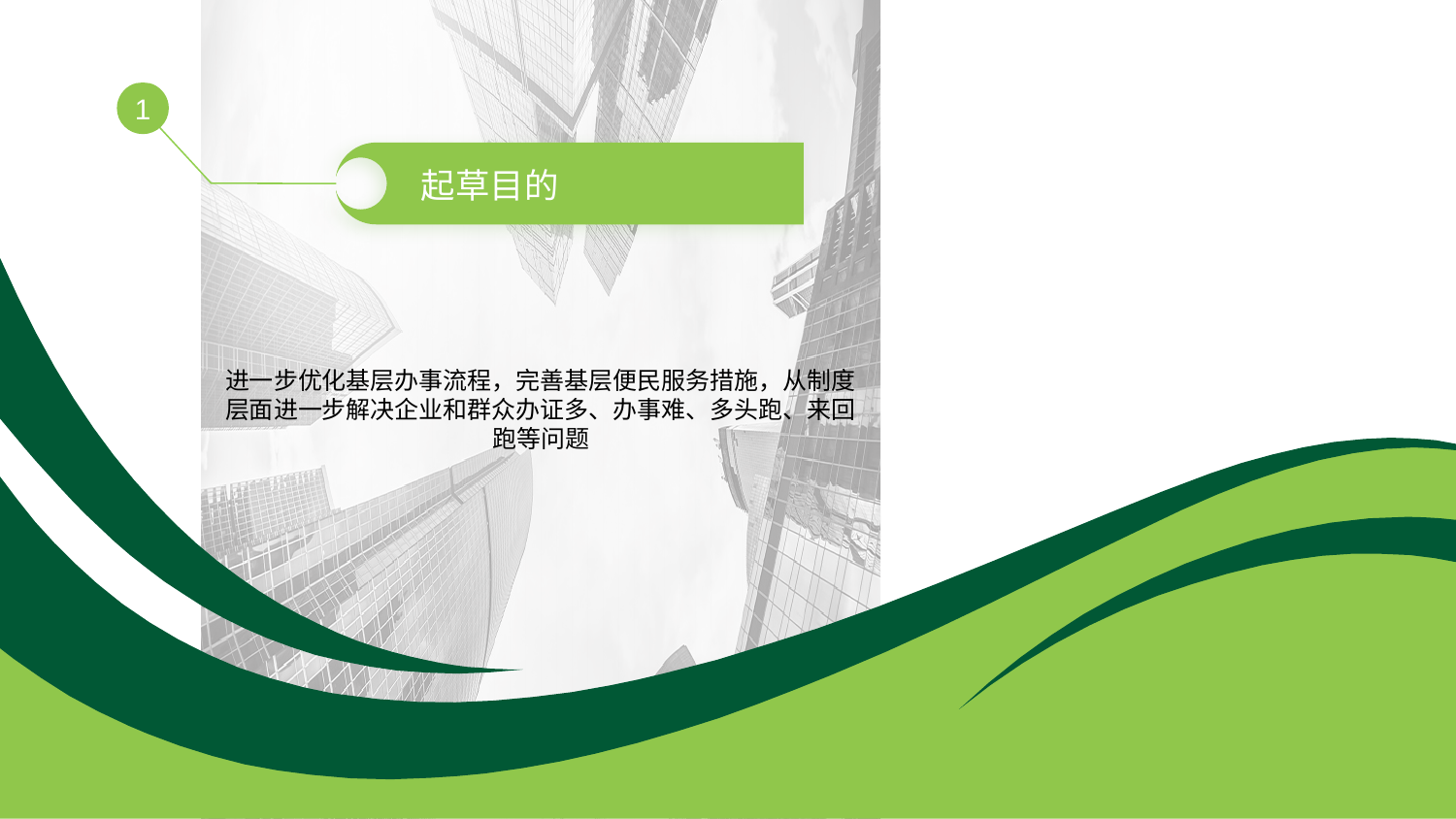

进一步优化基层办事流程，完善基层便民服务措施，从制度层面进一步解决企业和群众办证多、办事难、多头跑、来回跑等问题

1
起草目的